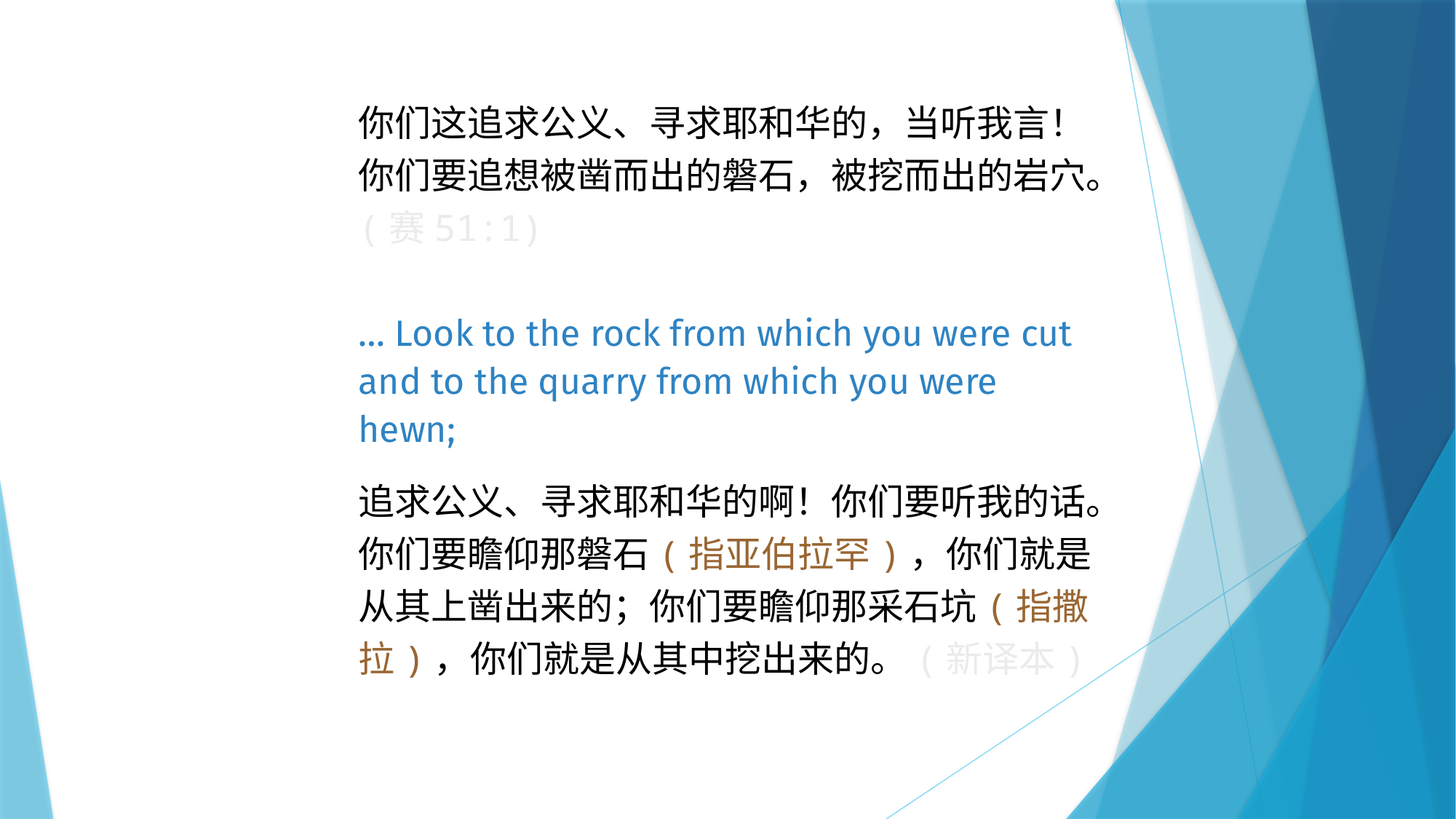

你们这追求公义、寻求耶和华的，当听我言！你们要追想被凿而出的磐石，被挖而出的岩穴。(赛51:1)
… Look to the rock from which you were cut and to the quarry from which you were hewn;
追求公义、寻求耶和华的啊！你们要听我的话。你们要瞻仰那磐石(指亚伯拉罕)，你们就是从其上凿出来的；你们要瞻仰那采石坑(指撒拉)，你们就是从其中挖出来的。(新译本)